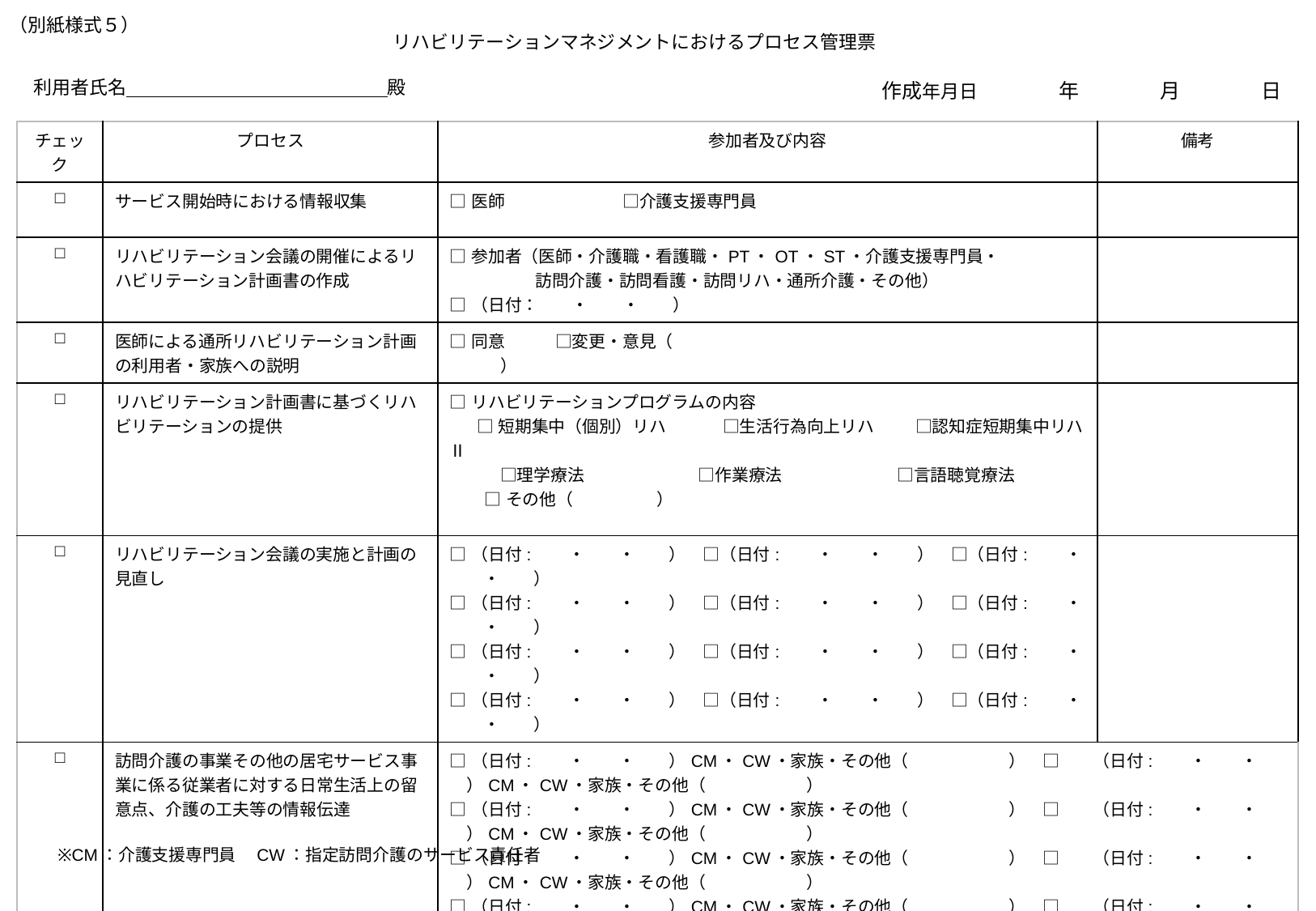

（別紙様式５）
　　　　リハビリテーションマネジメントにおけるプロセス管理票
利用者氏名　　　　　　　　　　　　　　殿
作成年月日　　　　年　　　　月　　　　日
| チェック | プロセス | 参加者及び内容 |  | 備考 |
| --- | --- | --- | --- | --- |
| □ | サービス開始時における情報収集 | □医師　　　　　　　□介護支援専門員 |  |  |
| □ | リハビリテーション会議の開催によるリハビリテーション計画書の作成 | □参加者（医師・介護職・看護職・PT・OT・ST・介護支援専門員・ 訪問介護・訪問看護・訪問リハ・通所介護・その他） □（日付：　　・　　・　　） |  |  |
| □ | 医師による通所リハビリテーション計画の利用者・家族への説明 | □同意　　　□変更・意見（　　　　　　　　　　　　　　　　　　　　　　　　　　　） |  |  |
| □ | リハビリテーション計画書に基づくリハビリテーションの提供 | □リハビリテーションプログラムの内容 □短期集中（個別）リハ　　 □生活行為向上リハ　 　□認知症短期集中リハⅡ 　　　□理学療法　 　□作業療法　　　　 　□言語聴覚療法 □その他（　　　　　） |  |  |
| □ | リハビリテーション会議の実施と計画の見直し | □（日付:　　・　　・　　）　□（日付:　　・　　・　　）　□（日付:　　・　　・　　） □（日付:　　・　　・　　）　□（日付:　　・　　・　　）　□（日付:　　・　　・　　） □（日付:　　・　　・　　）　□（日付:　　・　　・　　）　□（日付:　　・　　・　　） □（日付:　　・　　・　　）　□（日付:　　・　　・　　）　□（日付:　　・　　・　　） |  |  |
| □ | 訪問介護の事業その他の居宅サービス事業に係る従業者に対する日常生活上の留意点、介護の工夫等の情報伝達 | □（日付:　　・　　・　　）CM・CW・家族・その他（　　　　　　）　□　　（日付:　　・　　・　　）CM・CW・家族・その他（　　　　　　） □（日付:　　・　　・　　）CM・CW・家族・その他（　　　　　　）　□　　（日付:　　・　　・　　）CM・CW・家族・その他（　　　　　　） □（日付:　　・　　・　　）CM・CW・家族・その他（　　　　　　）　□　　（日付:　　・　　・　　）CM・CW・家族・その他（　　　　　　） □（日付:　　・　　・　　）CM・CW・家族・その他（　　　　　　）　□　　（日付:　　・　　・　　）CM・CW・家族・その他（　　　　　　） □（日付:　　・　　・　　）CM・CW・家族・その他（　　　　　　）　□　　（日付:　　・　　・　　）CM・CW・家族・その他（　　　　　　） |  |  |
| □ | 居宅を訪問して行う介護の工夫に関する指導等に関する助言の実施 | □（日付:　　・　　・　　）　□（日付:　　・　　・　　）　□（日付:　　・　　・　　） □（日付:　　・　　・　　）　□（日付:　　・　　・　　）　□（日付:　　・　　・　　） |  |  |
| □ | サービスを終了する１ヶ月前以内の リハビリテーション会議の開催 | □参加者（医師・介護職・看護職・PT・OT・ST・介護支援専門員訪問介護・訪問看護・　　 　 訪問リハ・通所介護・その他）　　 □（日付:　　・　　・　　） |  |  |
| □ | 終了時の情報提供 | □医師　　　　　　　□介護支援専門員 □その他（　　　　　　　　　　　　　　　　　　　　　　） |  |  |
※CM：介護支援専門員　CW：指定訪問介護のサービス責任者